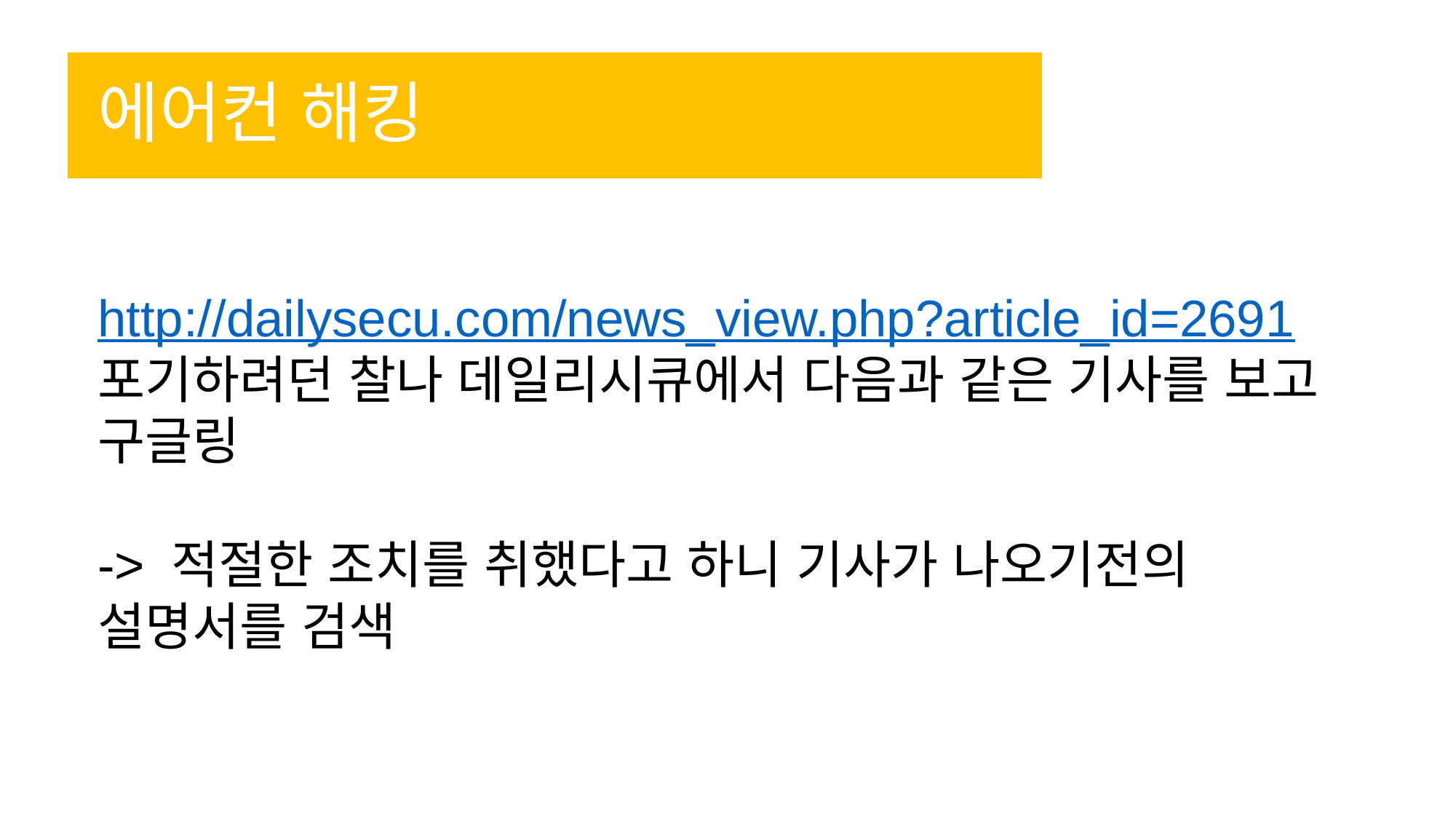

# 에어컨 해킹

http://dailysecu.com/news_view.php?article_id=2691
포기하려던 찰나 데일리시큐에서 다음과 같은 기사를 보고 구글링

-> 적절한 조치를 취했다고 하니 기사가 나오기전의
설명서를 검색